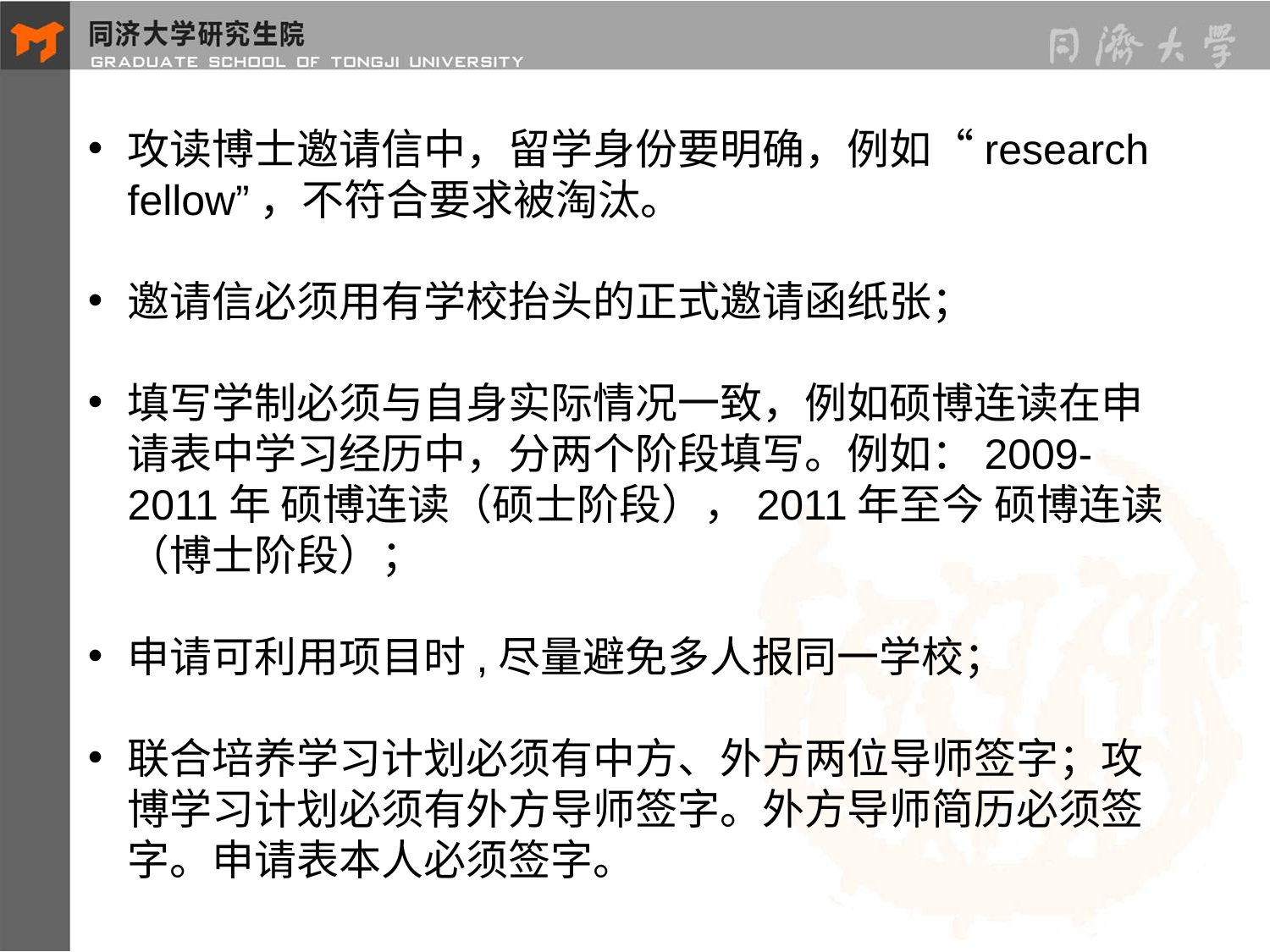

攻读博士邀请信中，留学身份要明确，例如“research fellow”，不符合要求被淘汰。

邀请信必须用有学校抬头的正式邀请函纸张；

填写学制必须与自身实际情况一致，例如硕博连读在申请表中学习经历中，分两个阶段填写。例如：2009-2011年 硕博连读（硕士阶段），2011年至今 硕博连读（博士阶段）；

申请可利用项目时,尽量避免多人报同一学校；

联合培养学习计划必须有中方、外方两位导师签字；攻博学习计划必须有外方导师签字。外方导师简历必须签字。申请表本人必须签字。

30